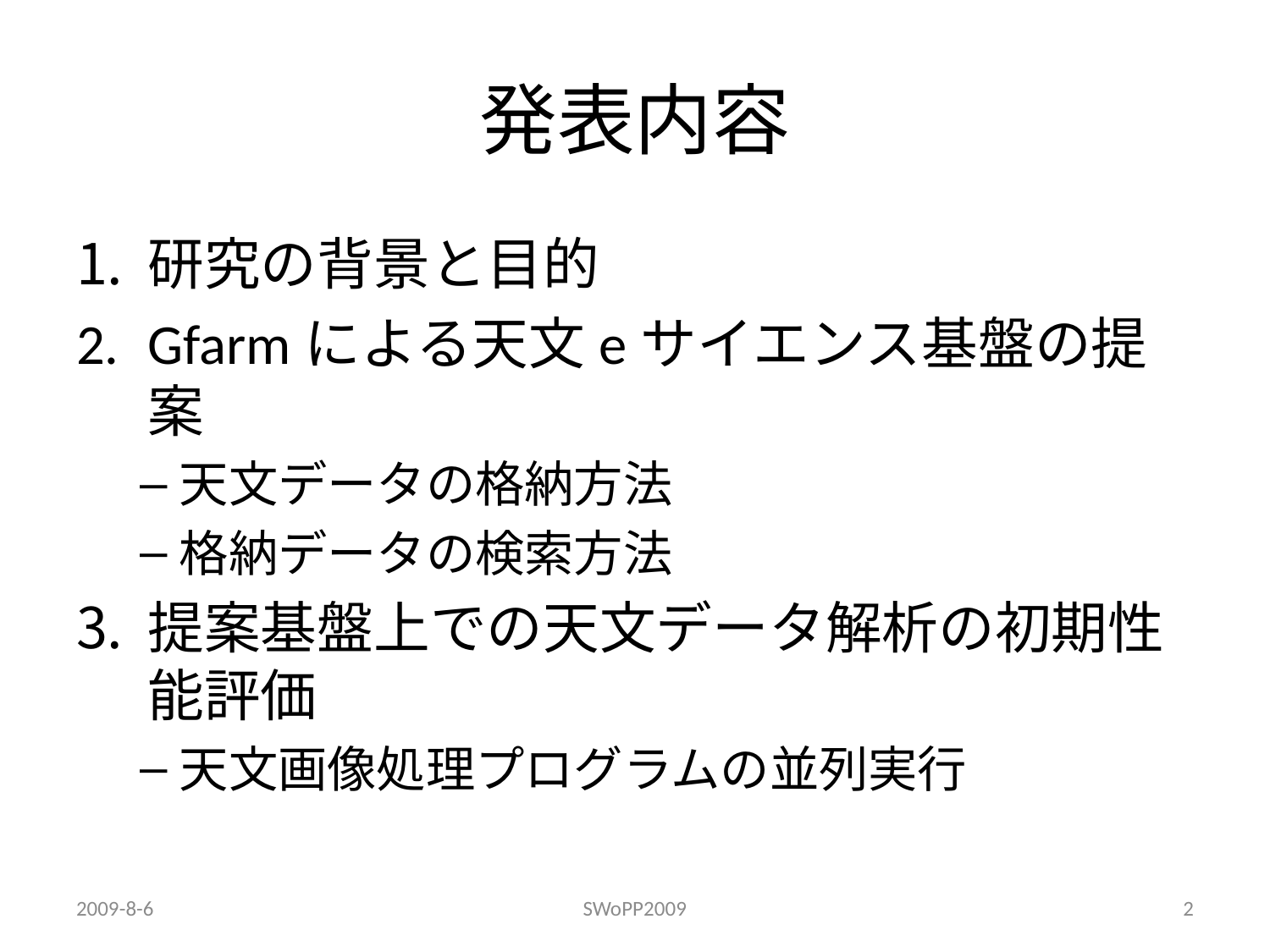

# 発表内容
研究の背景と目的
Gfarmによる天文eサイエンス基盤の提案
天文データの格納方法
格納データの検索方法
提案基盤上での天文データ解析の初期性能評価
天文画像処理プログラムの並列実行
2009-8-6
SWoPP2009
2